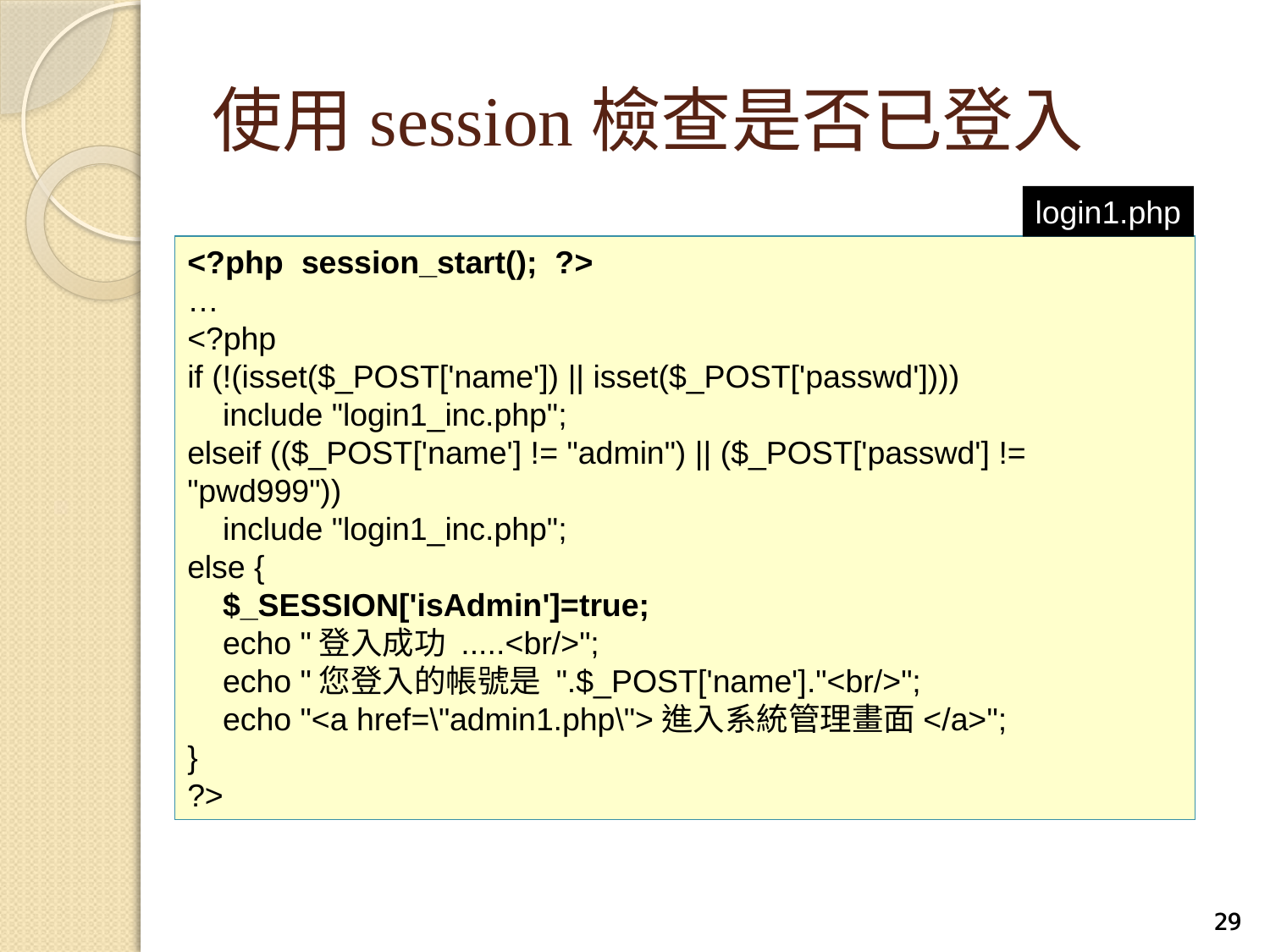

# 使用session檢查是否已登入
login1.php
<?php  session_start();  ?>
…
<?php
if (!(isset($_POST['name']) || isset($_POST['passwd'])))
    include "login1_inc.php";
elseif (($_POST['name'] != "admin") || ($_POST['passwd'] != "pwd999"))
    include "login1_inc.php";
else {
    $_SESSION['isAdmin']=true;
    echo "登入成功 .....<br/>";
    echo "您登入的帳號是 ".$_POST['name']."<br/>";
    echo "<a href=\"admin1.php\">進入系統管理畫面</a>";
}
?>
29